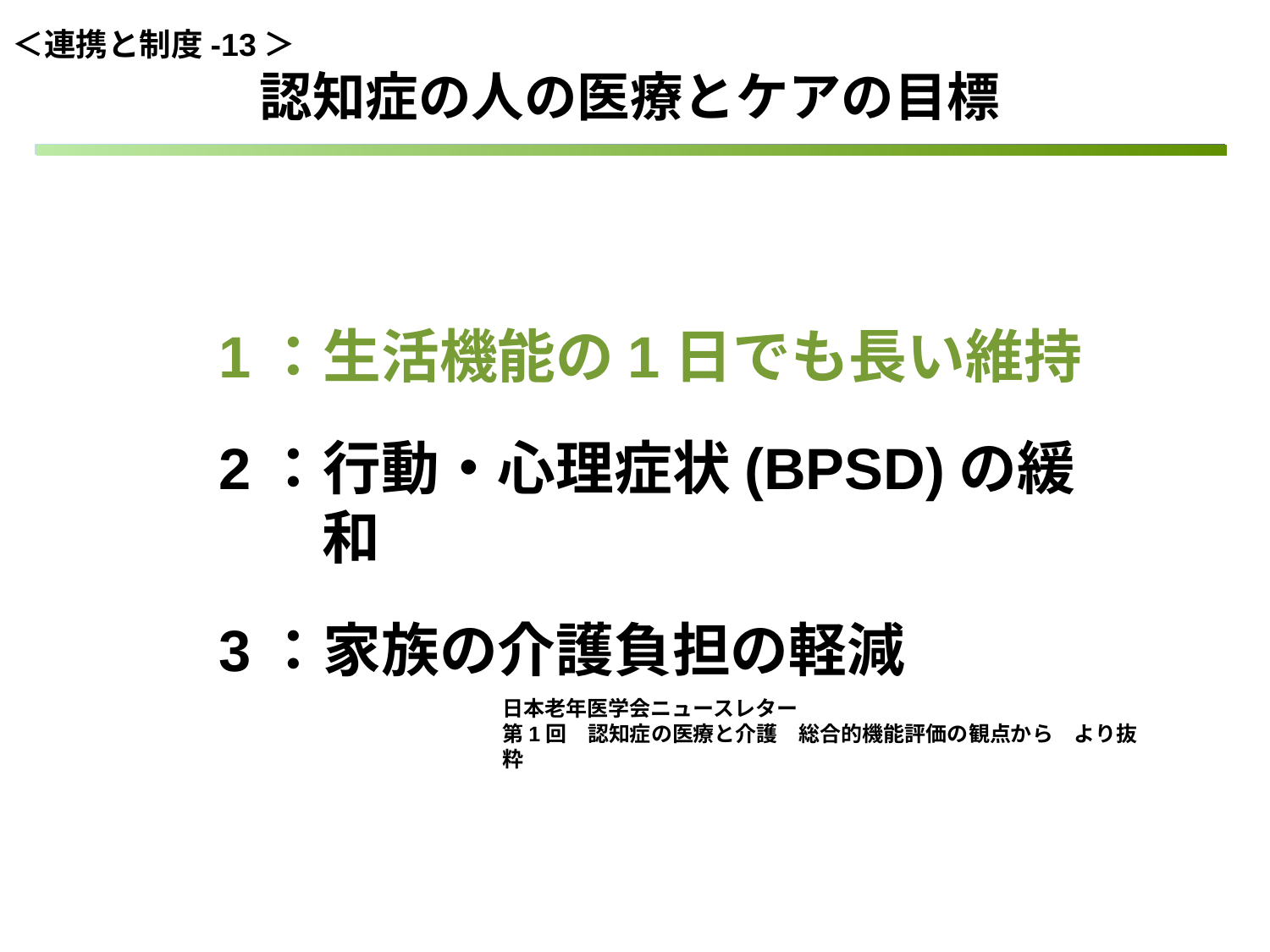

＜連携と制度-13＞
認知症の人の医療とケアの目標

1：生活機能の1日でも長い維持

2：行動・心理症状(BPSD)の緩和

3：家族の介護負担の軽減
日本老年医学会ニュースレター
第1回　認知症の医療と介護　総合的機能評価の観点から　より抜粋